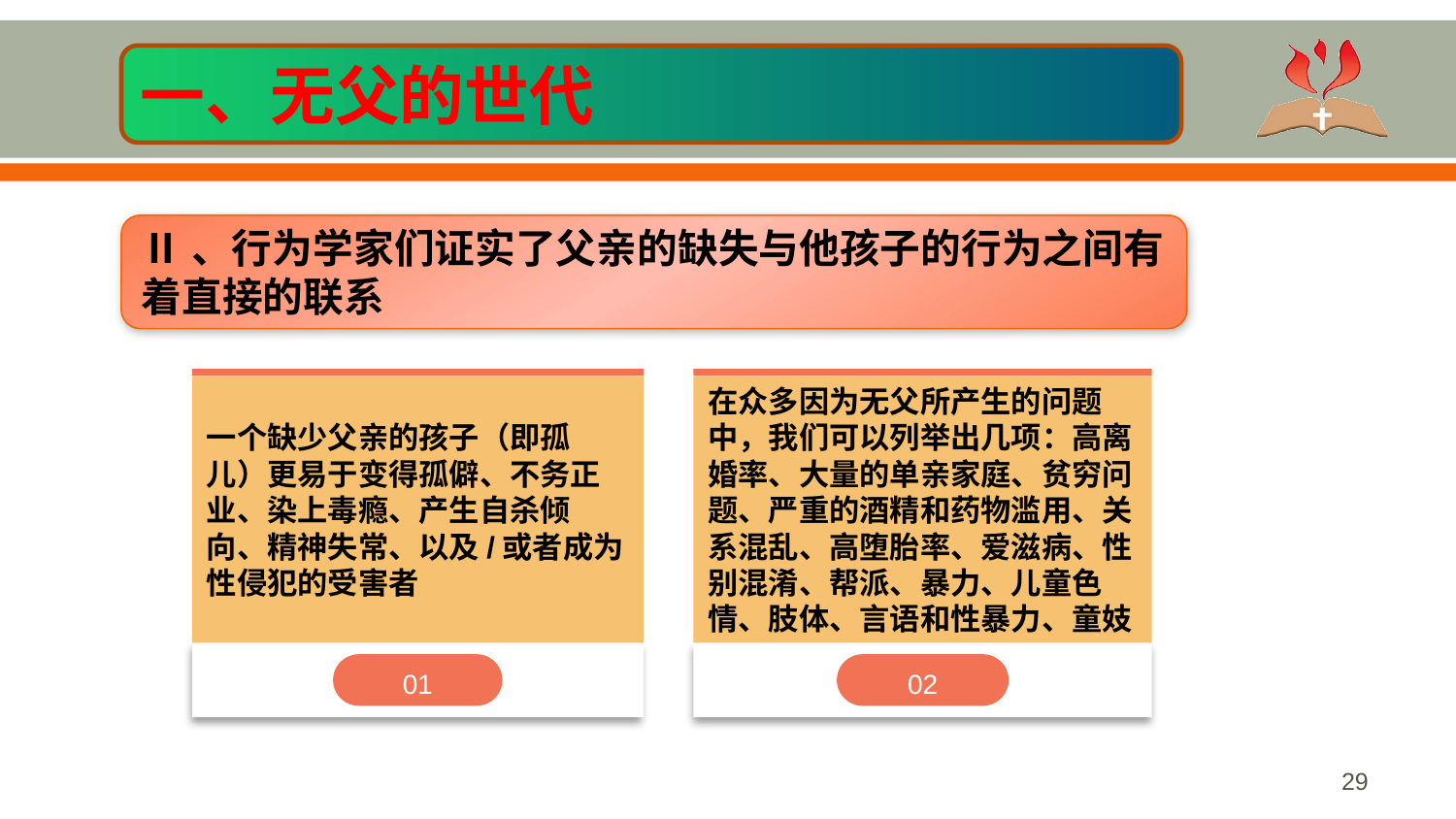

一、无父的世代
Ⅱ、行为学家们证实了父亲的缺失与他孩子的行为之间有着直接的联系

一个缺少父亲的孩子（即孤儿）更易于变得孤僻、不务正业、染上毒瘾、产生自杀倾向、精神失常、以及/或者成为性侵犯的受害者

01

在众多因为无父所产生的问题中，我们可以列举出几项：高离婚率、大量的单亲家庭、贫穷问题、严重的酒精和药物滥用、关系混乱、高堕胎率、爱滋病、性别混淆、帮派、暴力、儿童色 情、肢体、言语和性暴力、童妓

02
29